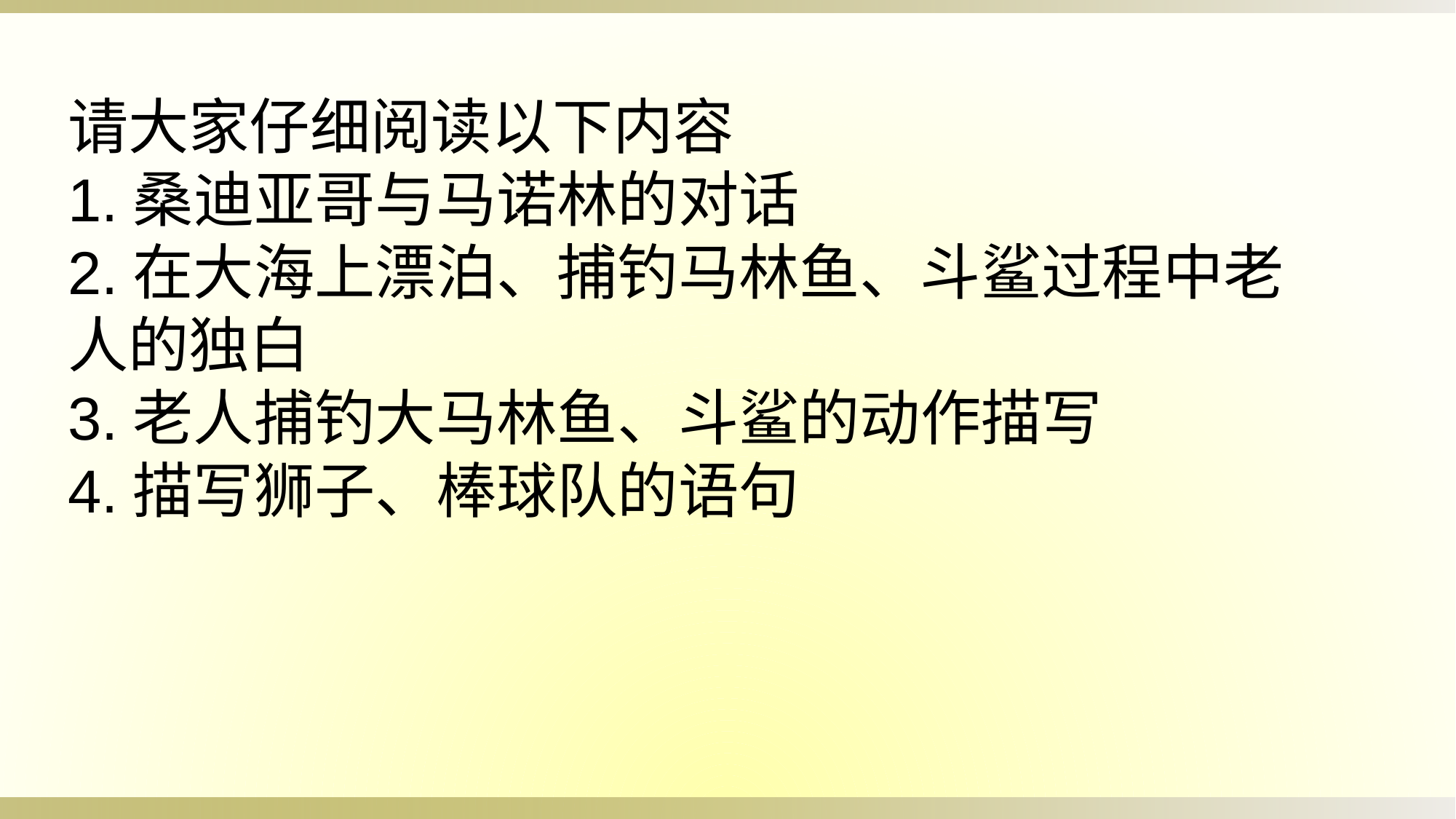

请大家仔细阅读以下内容
1.桑迪亚哥与马诺林的对话
2.在大海上漂泊、捕钓马林鱼、斗鲨过程中老人的独白
3.老人捕钓大马林鱼、斗鲨的动作描写
4.描写狮子、棒球队的语句